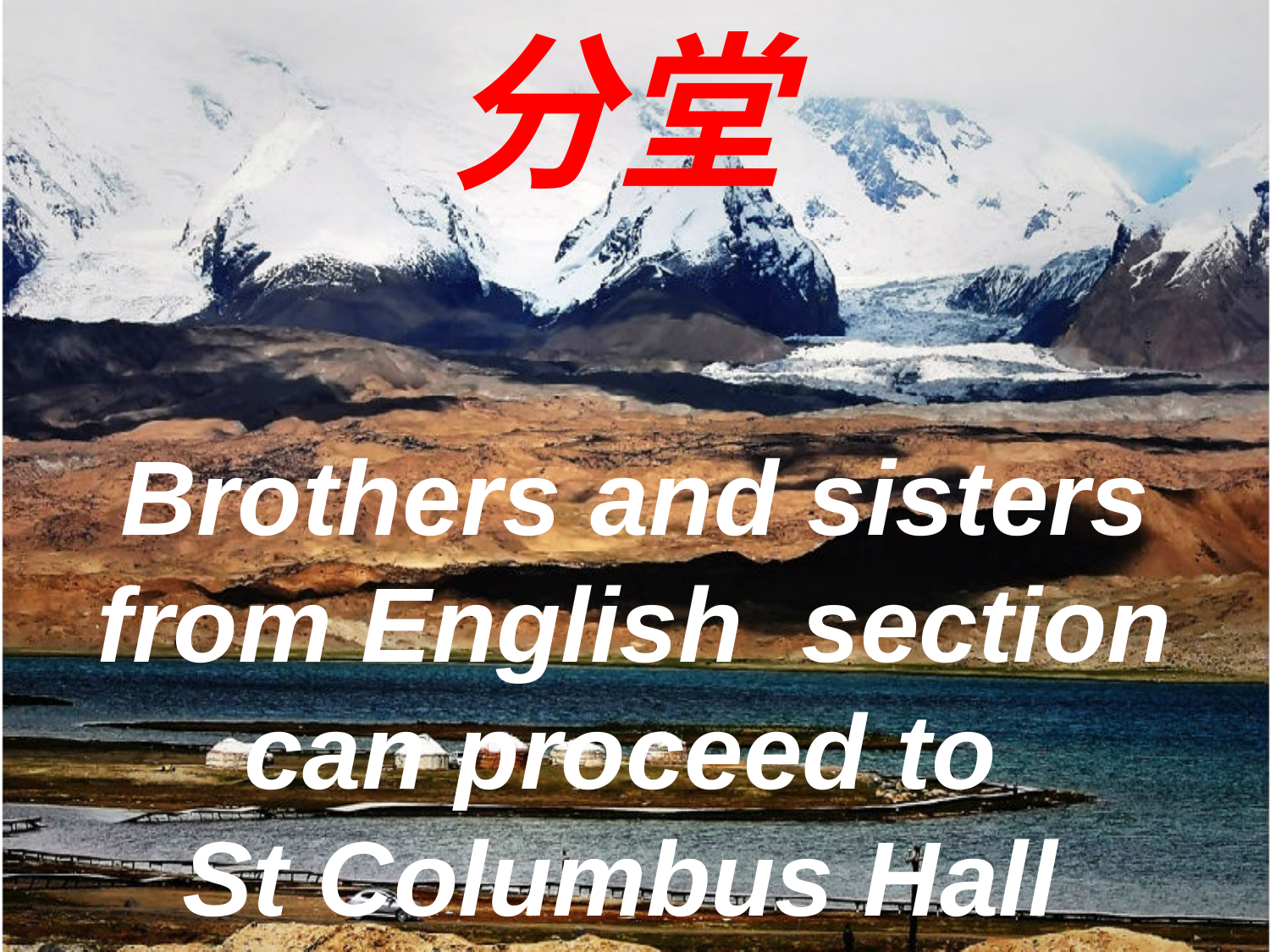

分堂

Brothers and sisters from English  section can proceed to
St Columbus Hall